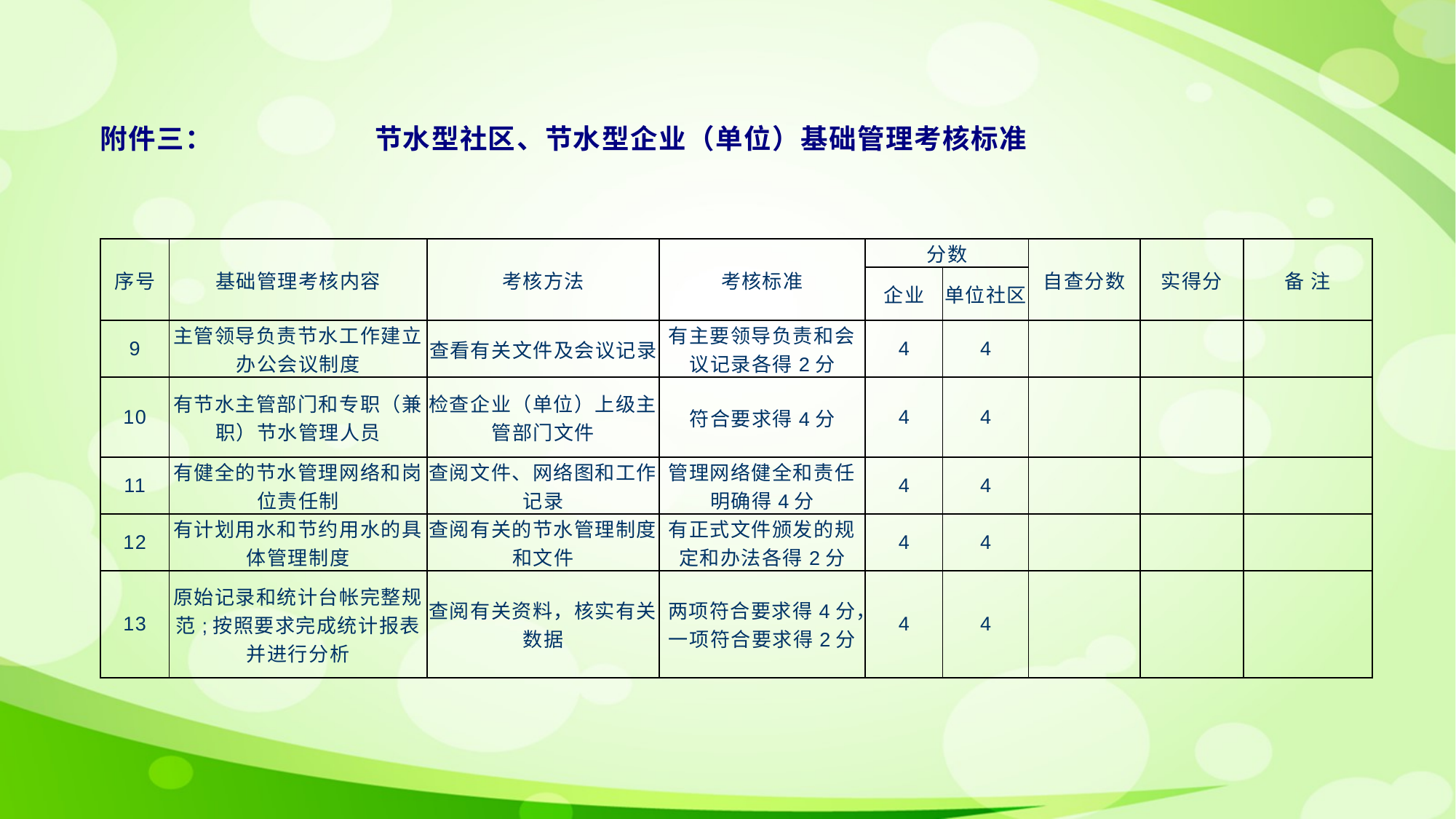

| 附件三： 节水型社区、节水型企业（单位）基础管理考核标准 |
| --- |
| 序号 | 基础管理考核内容 | 考核方法 | 考核标准 | 分数 |  | 自查分数 | 实得分 | 备 注 |
| --- | --- | --- | --- | --- | --- | --- | --- | --- |
|  |  |  |  | 企业 | 单位社区 |  |  |  |
| 9 | 主管领导负责节水工作建立办公会议制度 | 查看有关文件及会议记录 | 有主要领导负责和会议记录各得2分 | 4 | 4 |  |  |  |
| 10 | 有节水主管部门和专职（兼职）节水管理人员 | 检查企业（单位）上级主管部门文件 | 符合要求得4分 | 4 | 4 |  |  |  |
| 11 | 有健全的节水管理网络和岗位责任制 | 查阅文件、网络图和工作记录 | 管理网络健全和责任明确得4分 | 4 | 4 |  |  |  |
| 12 | 有计划用水和节约用水的具体管理制度 | 查阅有关的节水管理制度和文件 | 有正式文件颁发的规定和办法各得2分 | 4 | 4 |  |  |  |
| 13 | 原始记录和统计台帐完整规范;按照要求完成统计报表并进行分析 | 查阅有关资料，核实有关数据 | 两项符合要求得4分，一项符合要求得2分 | 4 | 4 |  |  |  |